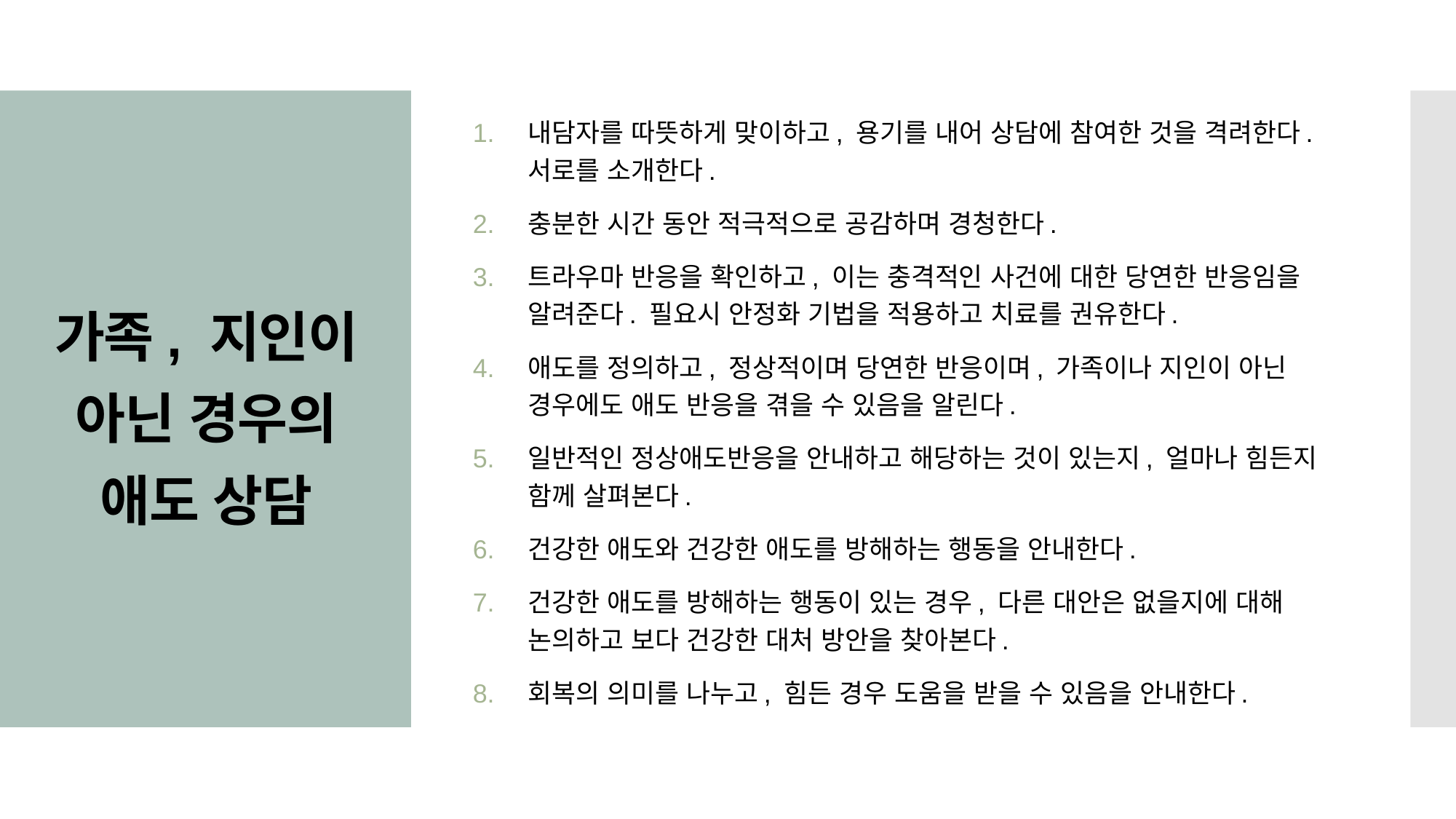

내담자를 따뜻하게 맞이하고, 용기를 내어 상담에 참여한 것을 격려한다. 서로를 소개한다.
충분한 시간 동안 적극적으로 공감하며 경청한다.
트라우마 반응을 확인하고, 이는 충격적인 사건에 대한 당연한 반응임을 알려준다. 필요시 안정화 기법을 적용하고 치료를 권유한다.
애도를 정의하고, 정상적이며 당연한 반응이며, 가족이나 지인이 아닌 경우에도 애도 반응을 겪을 수 있음을 알린다.
일반적인 정상애도반응을 안내하고 해당하는 것이 있는지, 얼마나 힘든지 함께 살펴본다.
건강한 애도와 건강한 애도를 방해하는 행동을 안내한다.
건강한 애도를 방해하는 행동이 있는 경우, 다른 대안은 없을지에 대해 논의하고 보다 건강한 대처 방안을 찾아본다.
회복의 의미를 나누고, 힘든 경우 도움을 받을 수 있음을 안내한다.
# 가족, 지인이 아닌 경우의 애도 상담